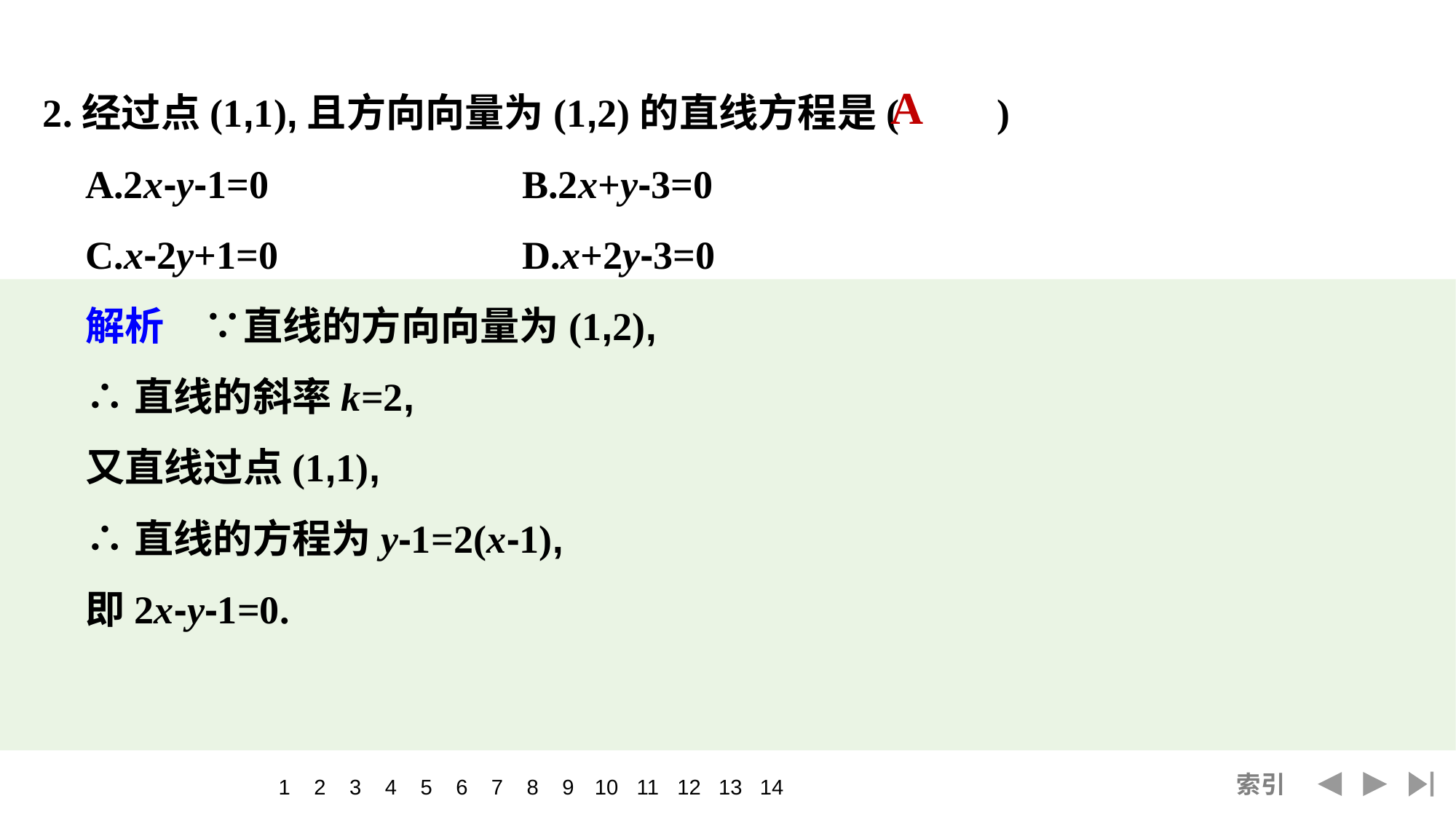

2.经过点(1,1),且方向向量为(1,2)的直线方程是(　　)
	A.2x-y-1=0			B.2x+y-3=0
	C.x-2y+1=0			D.x+2y-3=0
	解析　∵直线的方向向量为(1,2),
	∴直线的斜率k=2,
	又直线过点(1,1),
	∴直线的方程为y-1=2(x-1),
	即2x-y-1=0.
A